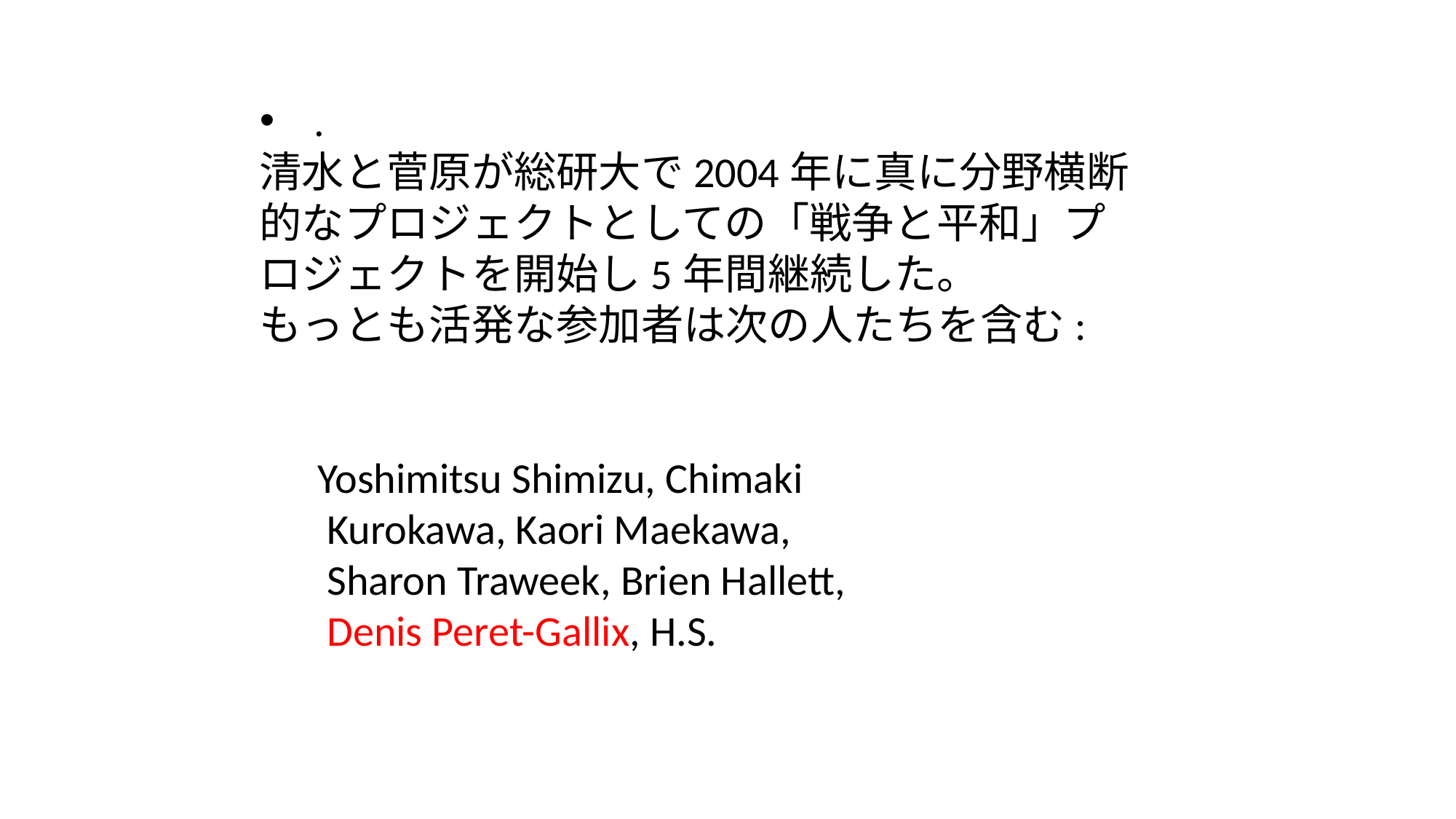

.
清水と菅原が総研大で2004年に真に分野横断的なプロジェクトとしての「戦争と平和」プロジェクトを開始し5年間継続した。
もっとも活発な参加者は次の人たちを含む:

      Yoshimitsu Shimizu, Chimaki
       Kurokawa, Kaori Maekawa,
       Sharon Traweek, Brien Hallett,
       Denis Peret-Gallix, H.S.